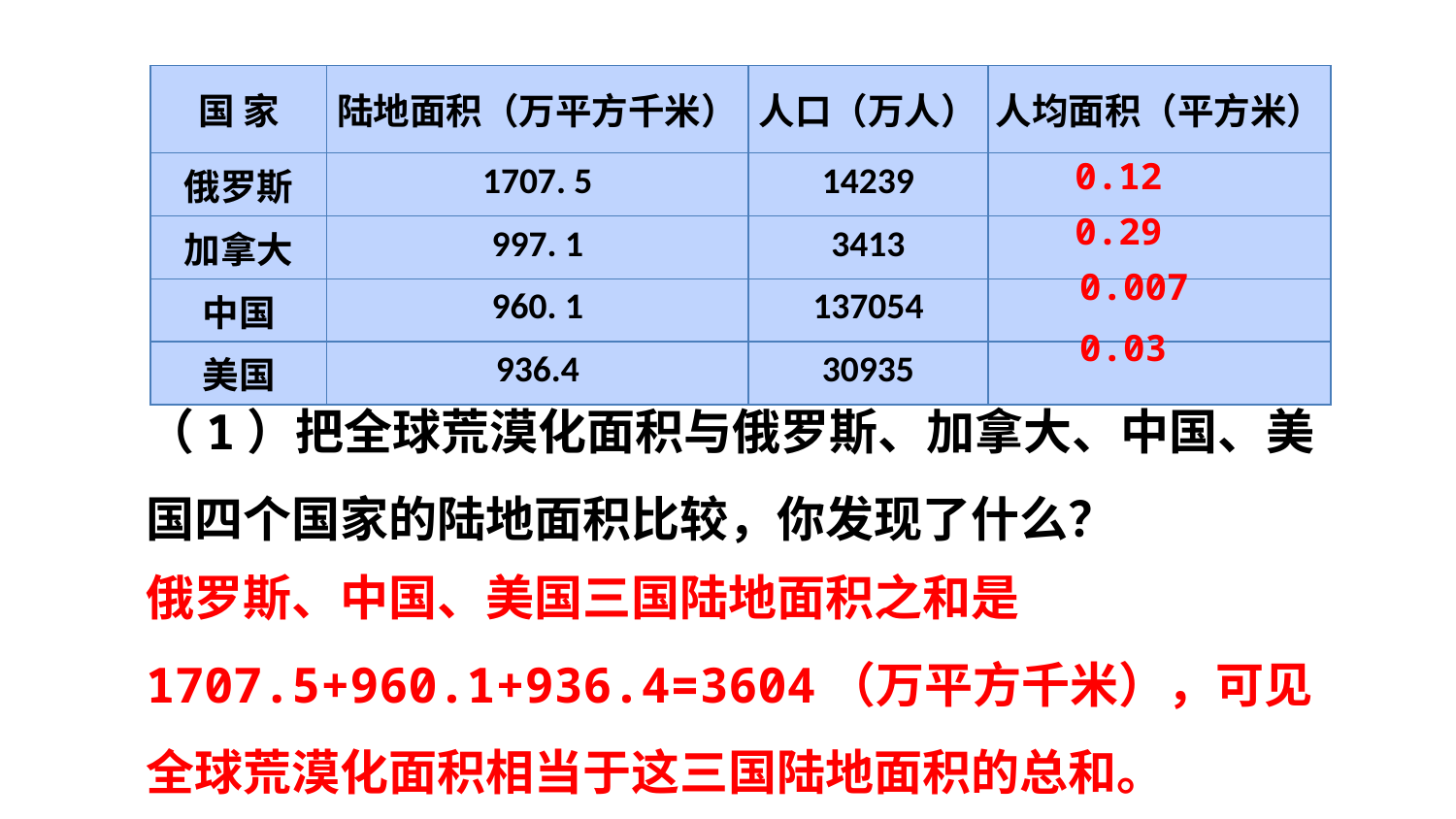

| 国 家 | 陆地面积（万平方千米） | 人口（万人） | 人均面积（平方米） |
| --- | --- | --- | --- |
| 俄罗斯 | 1707. 5 | 14239 |  |
| 加拿大 | 997. 1 | 3413 |  |
| 中国 | 960. 1 | 137054 |  |
| 美国 | 936.4 | 30935 |  |
0.12
0.29
0.007
0.03
（1）把全球荒漠化面积与俄罗斯、加拿大、中国、美国四个国家的陆地面积比较，你发现了什么？
俄罗斯、中国、美国三国陆地面积之和是1707.5+960.1+936.4=3604（万平方千米），可见全球荒漠化面积相当于这三国陆地面积的总和。